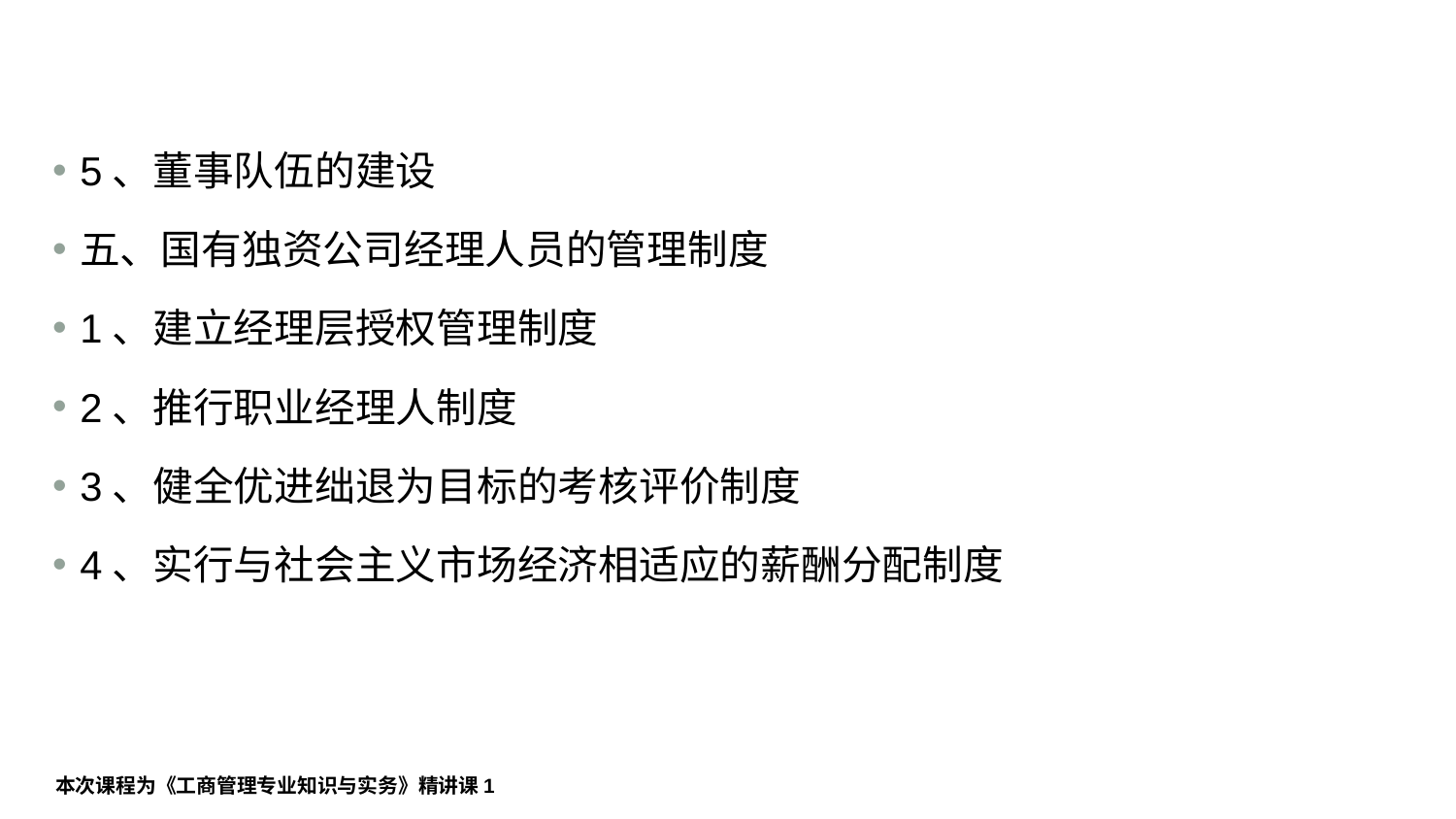

#
5、董事队伍的建设
五、国有独资公司经理人员的管理制度
1、建立经理层授权管理制度
2、推行职业经理人制度
3、健全优进绌退为目标的考核评价制度
4、实行与社会主义市场经济相适应的薪酬分配制度